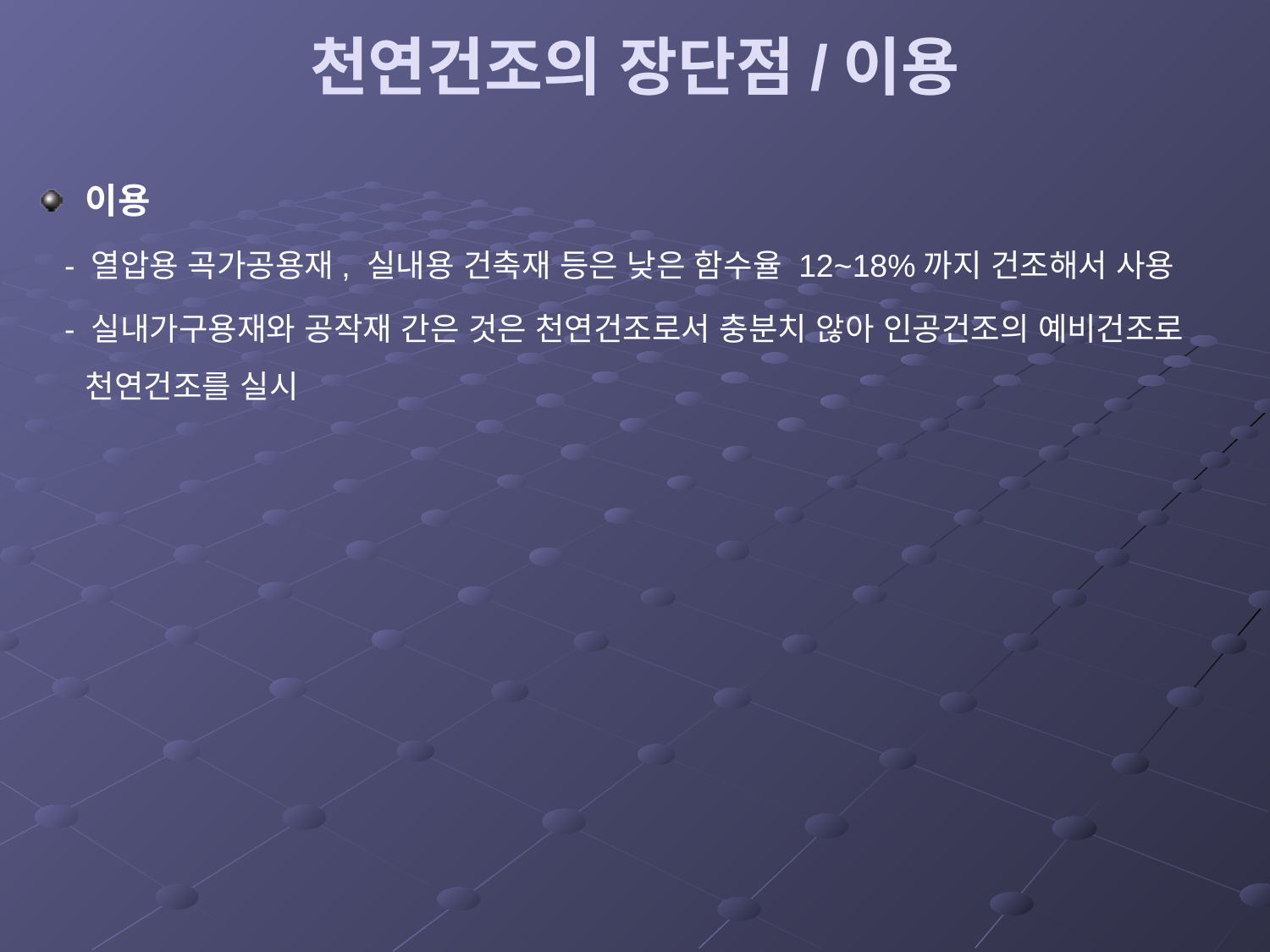

# 천연건조의 장단점/이용
이용
   - 열압용 곡가공용재, 실내용 건축재 등은 낮은 함수율 12~18%까지 건조해서 사용
   - 실내가구용재와 공작재 간은 것은 천연건조로서 충분치 않아 인공건조의 예비건조로 천연건조를 실시